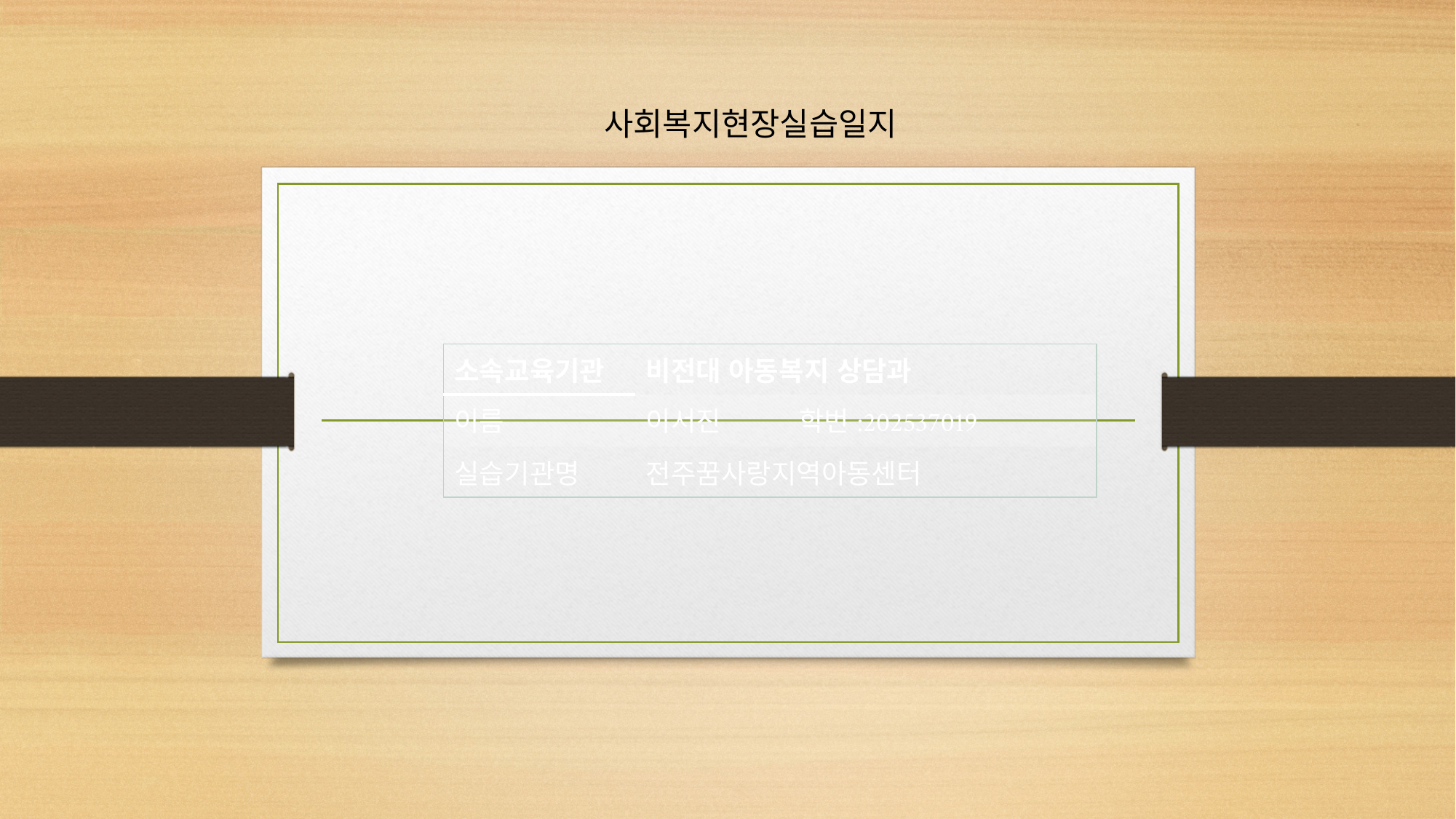

사회복지현장실습일지

#
| 소속교육기관 | 비전대 아동복지 상담과 |  |
| --- | --- | --- |
| 이름 | 이서진 | 학번:202537019 |
| 실습기관명 | 전주꿈사랑지역아동센터 |  |